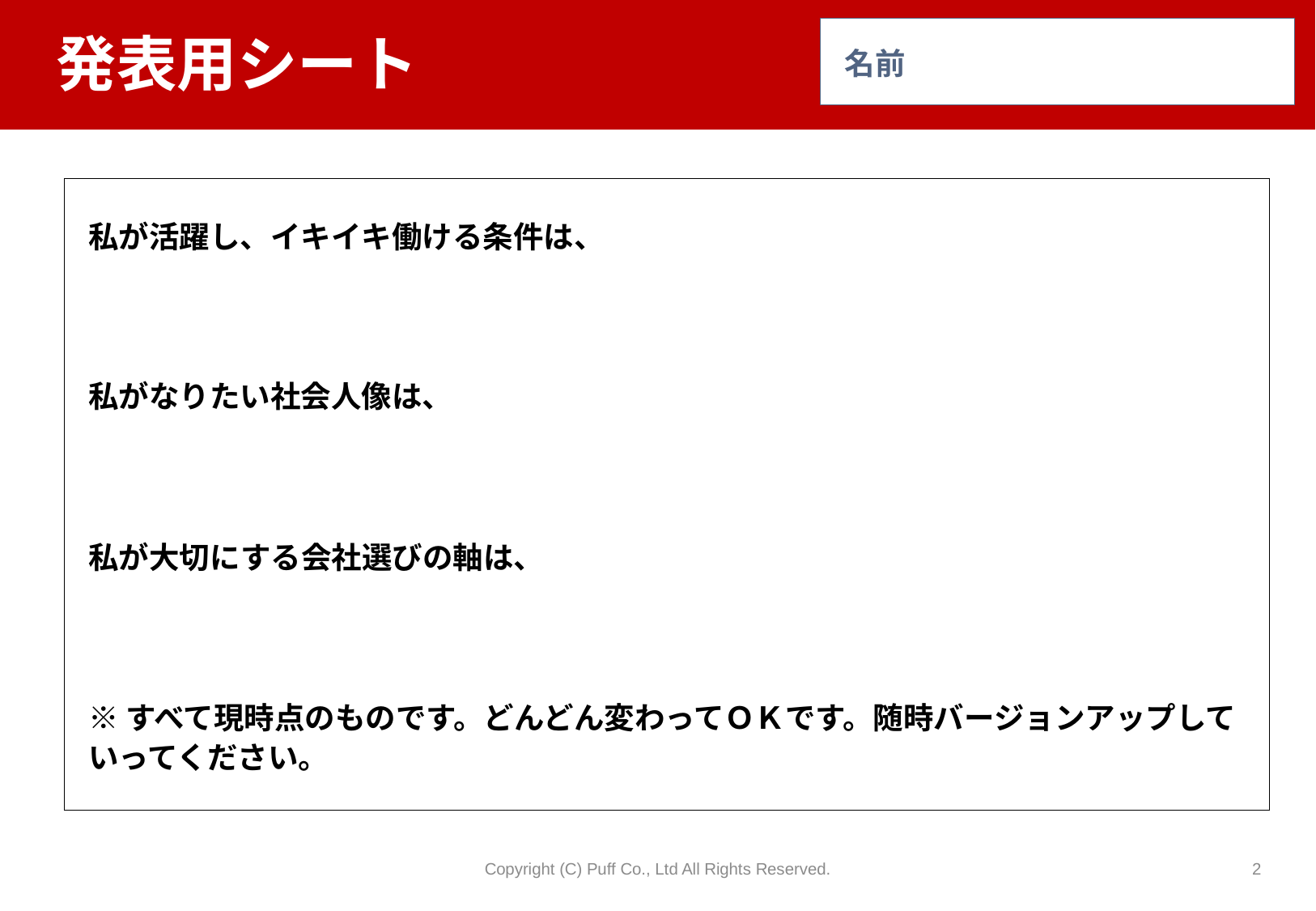

# 発表用シート
名前
私が活躍し、イキイキ働ける条件は、

私がなりたい社会人像は、

私が大切にする会社選びの軸は、

※すべて現時点のものです。どんどん変わってＯＫです。随時バージョンアップしていってください。
Copyright (C) Puff Co., Ltd All Rights Reserved.
2